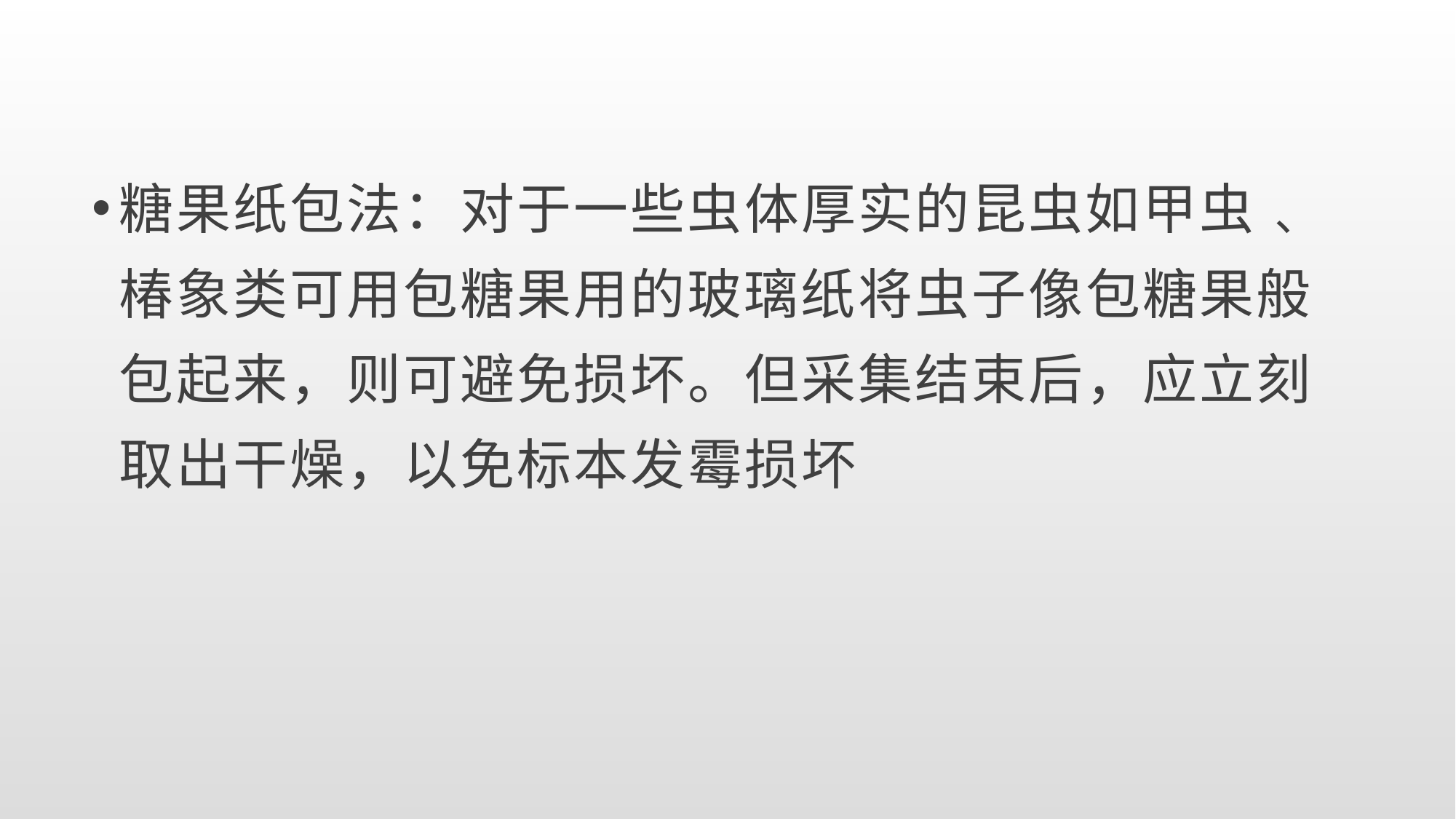

#
糖果纸包法：对于一些虫体厚实的昆虫如甲虫﹑椿象类可用包糖果用的玻璃纸将虫子像包糖果般包起来，则可避免损坏。但采集结束后，应立刻取出干燥，以免标本发霉损坏